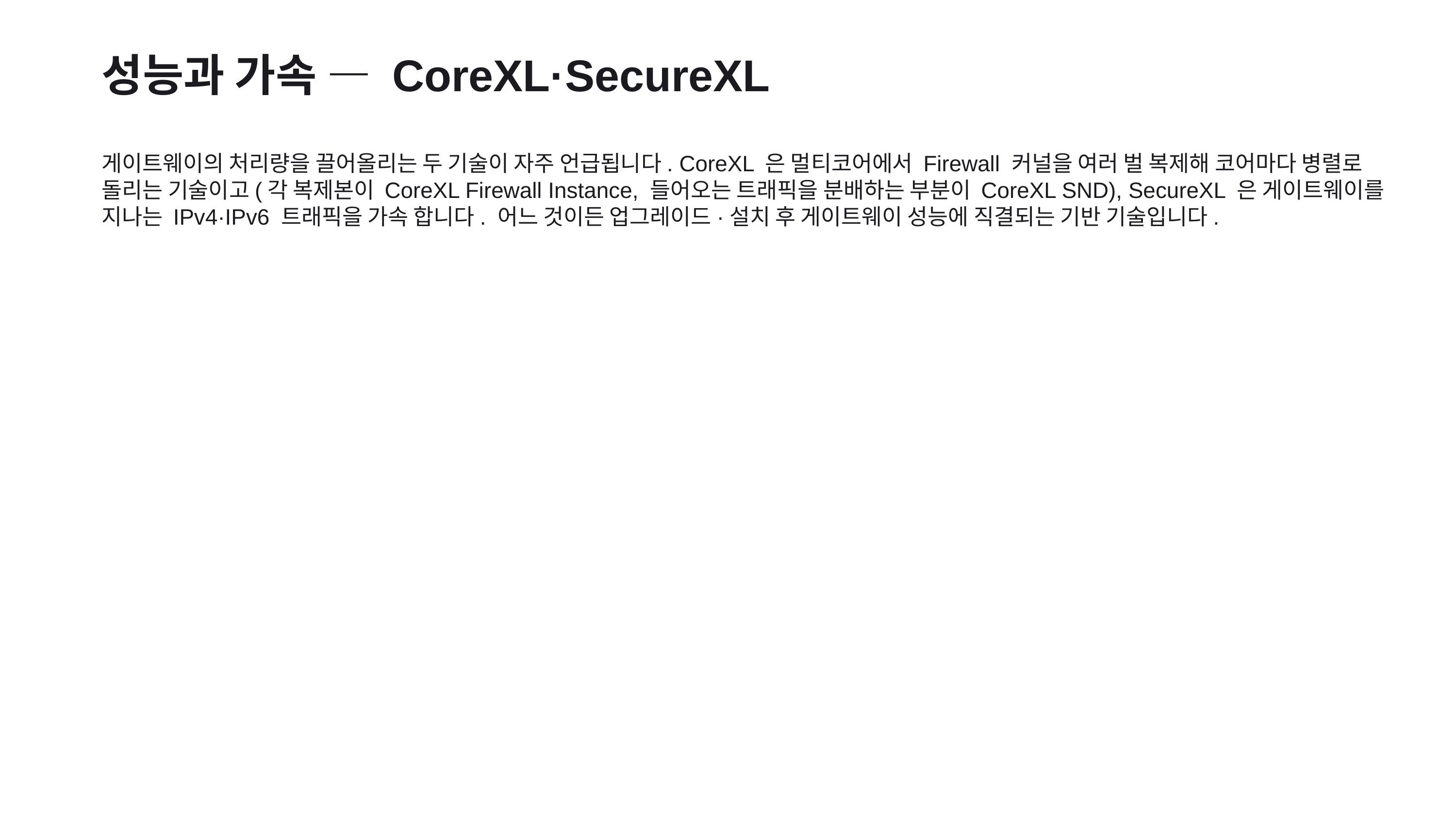

성능과 가속 — CoreXL·SecureXL
게이트웨이의 처리량을 끌어올리는 두 기술이 자주 언급됩니다. CoreXL 은 멀티코어에서 Firewall 커널을 여러 벌 복제해 코어마다 병렬로 돌리는 기술이고(각 복제본이 CoreXL Firewall Instance, 들어오는 트래픽을 분배하는 부분이 CoreXL SND), SecureXL 은 게이트웨이를 지나는 IPv4·IPv6 트래픽을 가속 합니다. 어느 것이든 업그레이드·설치 후 게이트웨이 성능에 직결되는 기반 기술입니다.